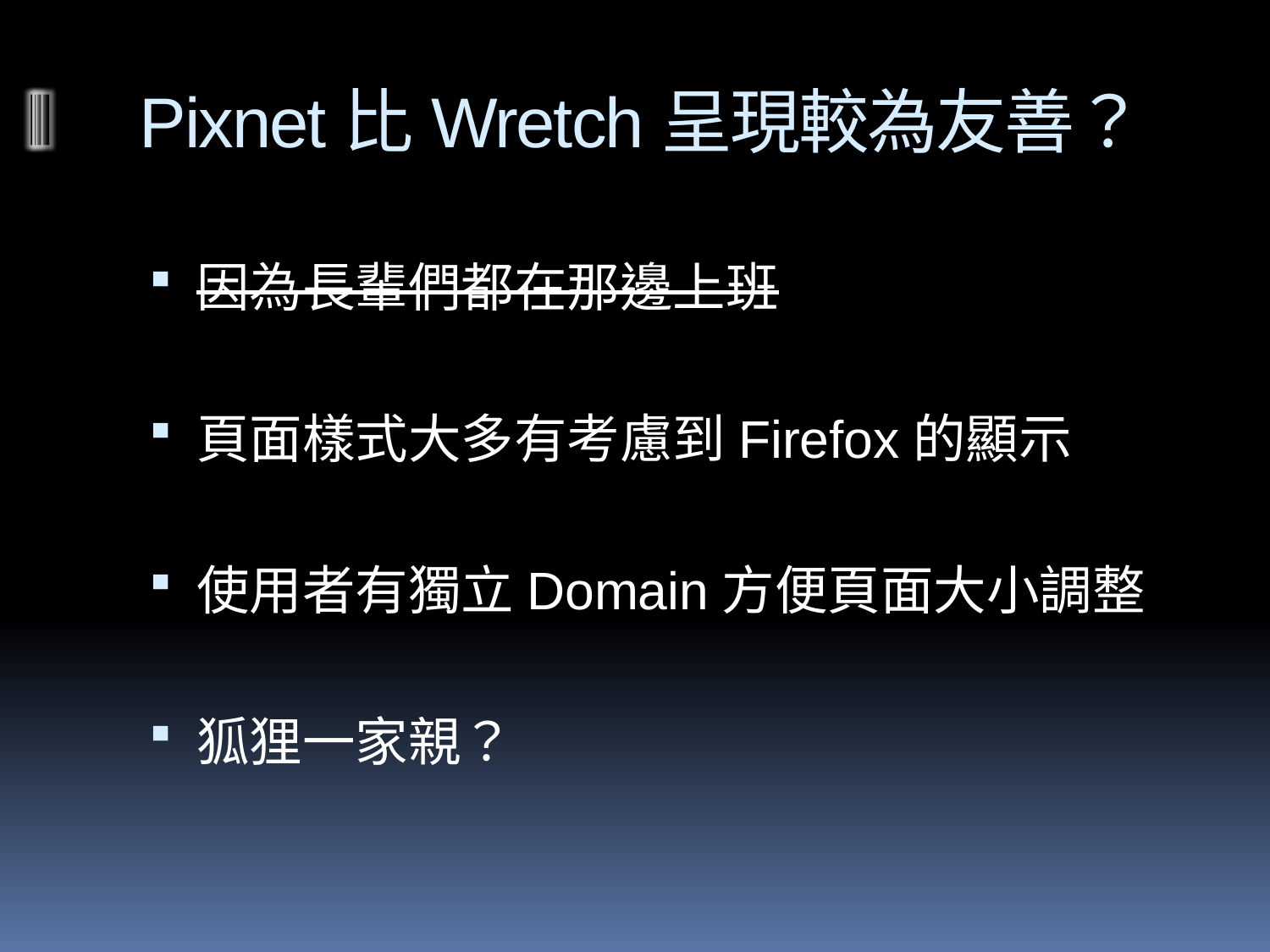

# Pixnet比Wretch呈現較為友善？
因為長輩們都在那邊上班

頁面樣式大多有考慮到Firefox的顯示

使用者有獨立Domain方便頁面大小調整

狐狸一家親？